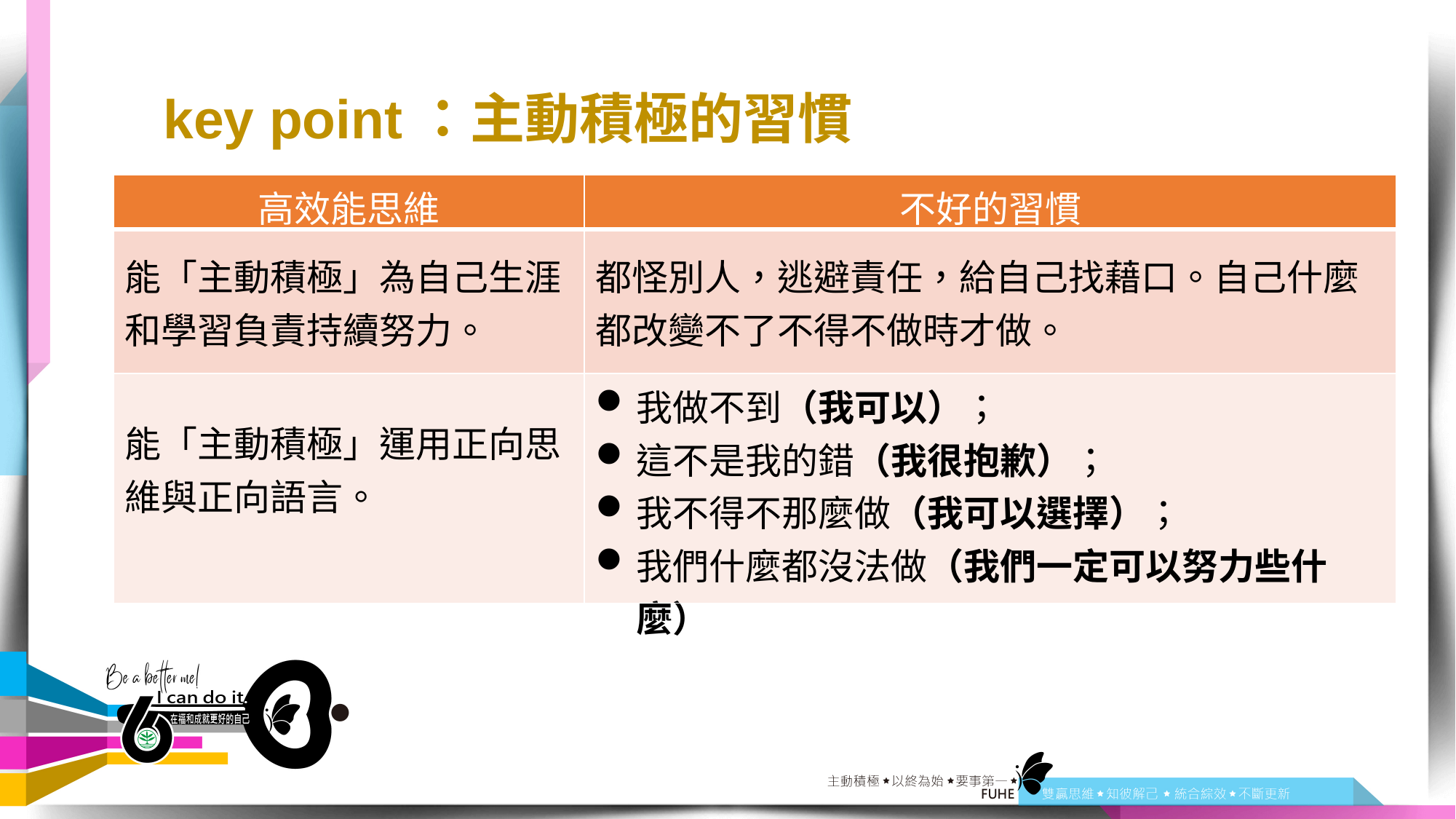

key point：主動積極的習慣
| 高效能思維 | 不好的習慣 |
| --- | --- |
| 能「主動積極」為自己生涯和學習負責持續努力。 | 都怪別人，逃避責任，給自己找藉口。自己什麼都改變不了不得不做時才做。 |
| 能「主動積極」運用正向思維與正向語言。 | 我做不到（我可以）； 這不是我的錯（我很抱歉）； 我不得不那麼做（我可以選擇）； 我們什麼都沒法做（我們一定可以努力些什麼） |